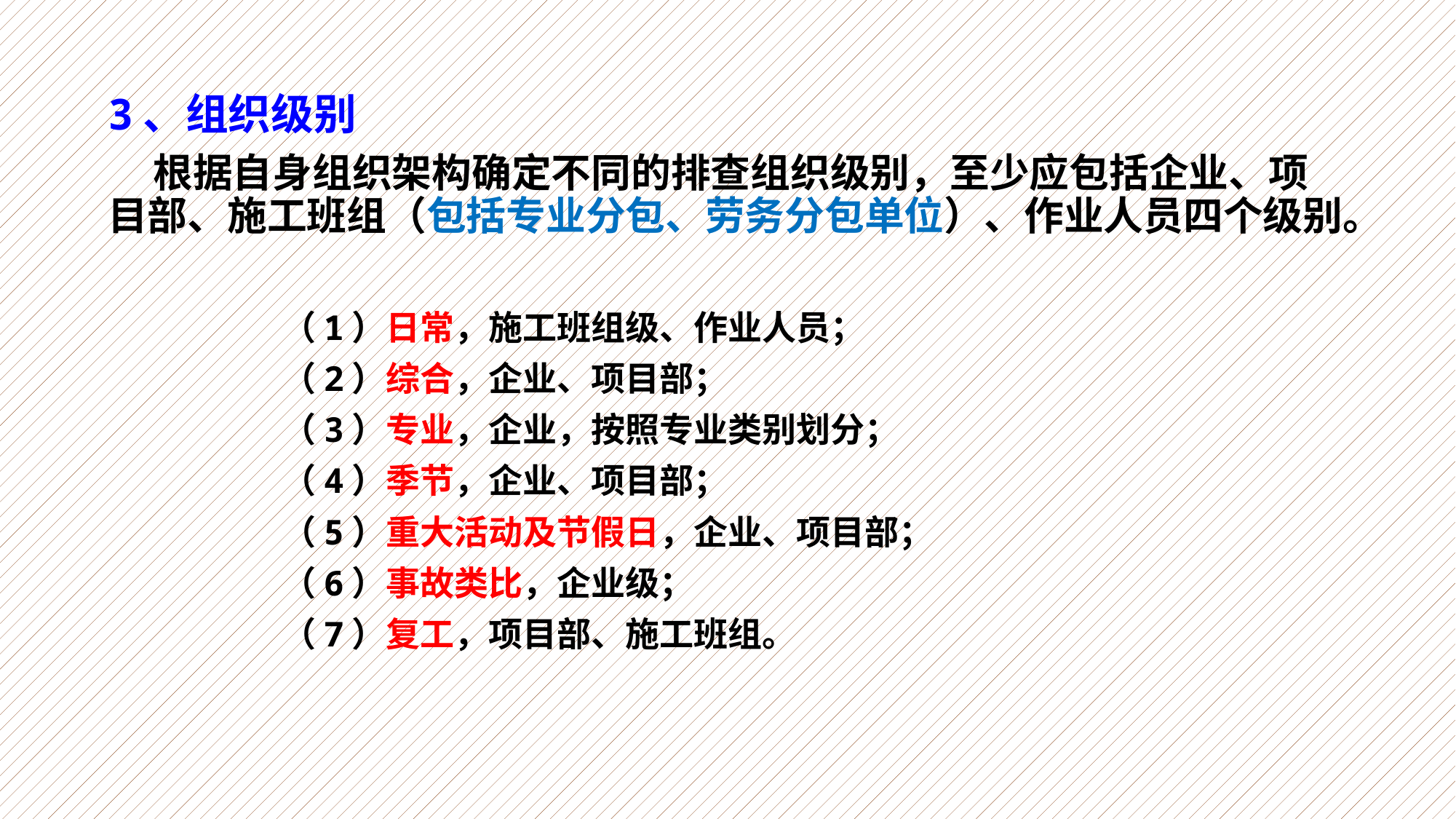

3、组织级别
    根据自身组织架构确定不同的排查组织级别，至少应包括企业、项目部、施工班组（包括专业分包、劳务分包单位）、作业人员四个级别。

（1）日常，施工班组级、作业人员；
（2）综合，企业、项目部；
（3）专业，企业，按照专业类别划分；
（4）季节，企业、项目部；
（5）重大活动及节假日，企业、项目部；
（6）事故类比，企业级；
（7）复工，项目部、施工班组。